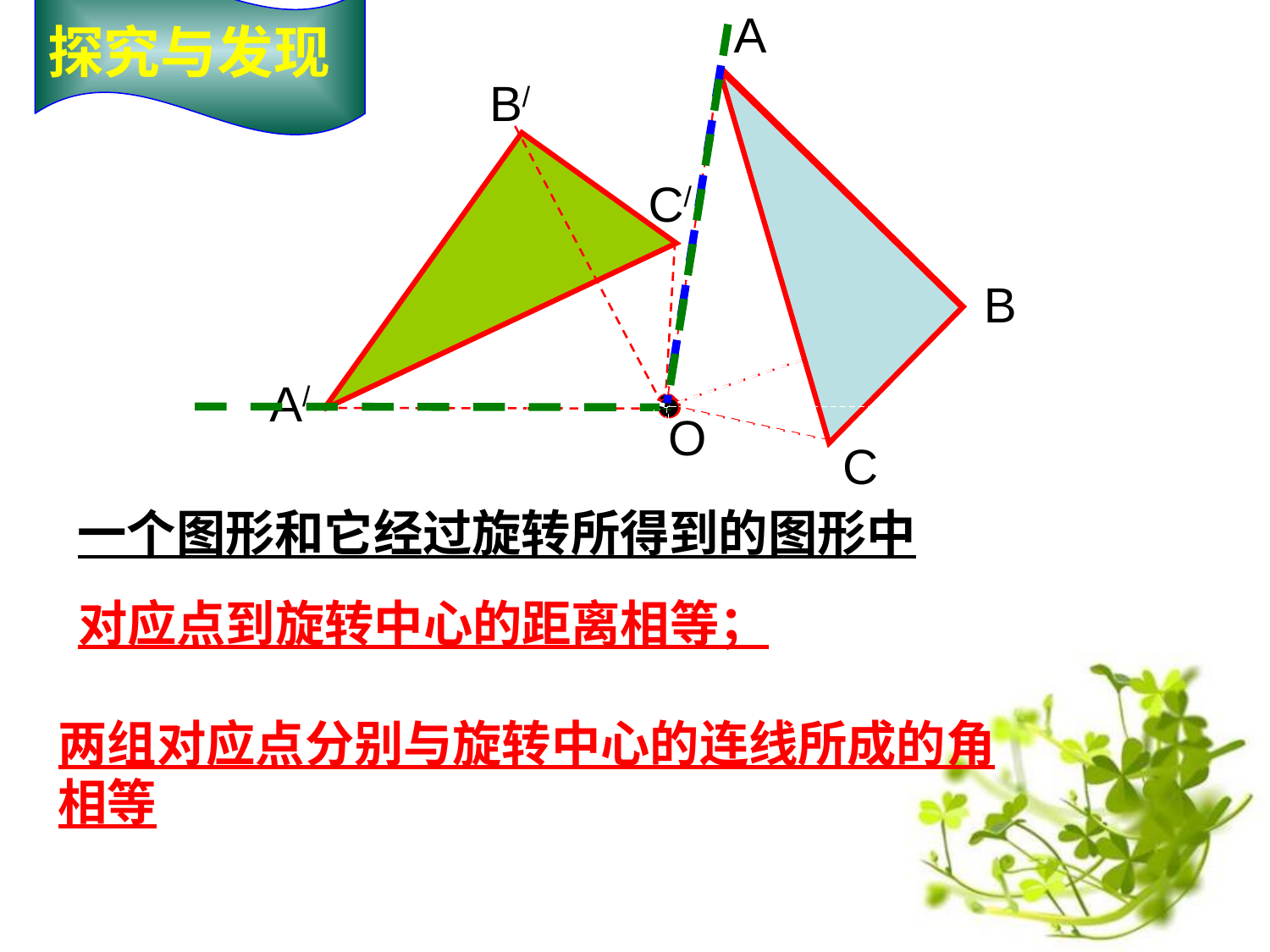

探究与发现
A

B/

C/

B

A/

O

C
一个图形和它经过旋转所得到的图形中
对应点到旋转中心的距离相等；
两组对应点分别与旋转中心的连线所成的角
相等